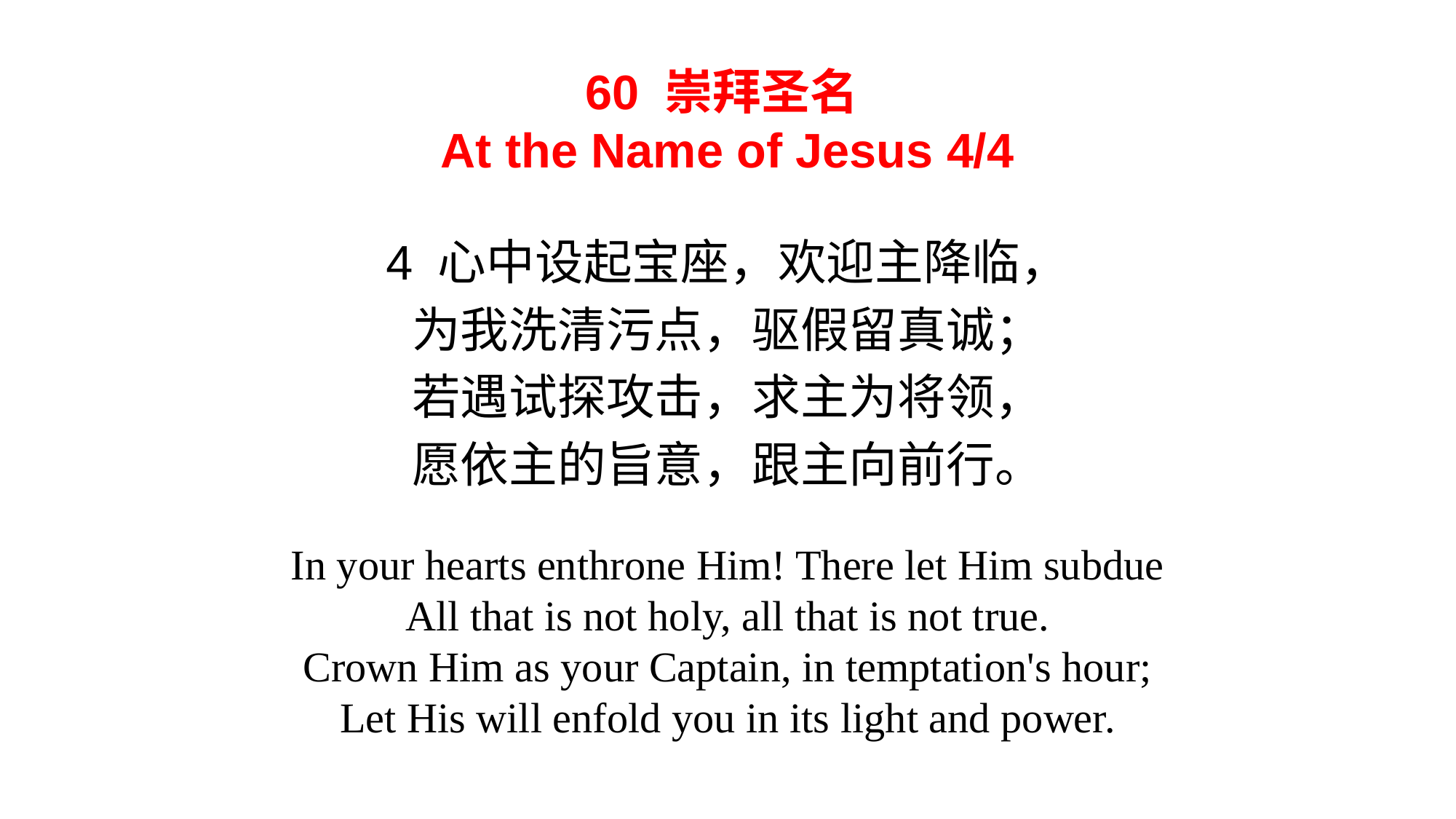

60 崇拜圣名
At the Name of Jesus 4/4
4 心中设起宝座，欢迎主降临，
为我洗清污点，驱假留真诚；
若遇试探攻击，求主为将领，
愿依主的旨意，跟主向前行。

In your hearts enthrone Him! There let Him subdue
All that is not holy, all that is not true.
Crown Him as your Captain, in temptation's hour;
Let His will enfold you in its light and power.